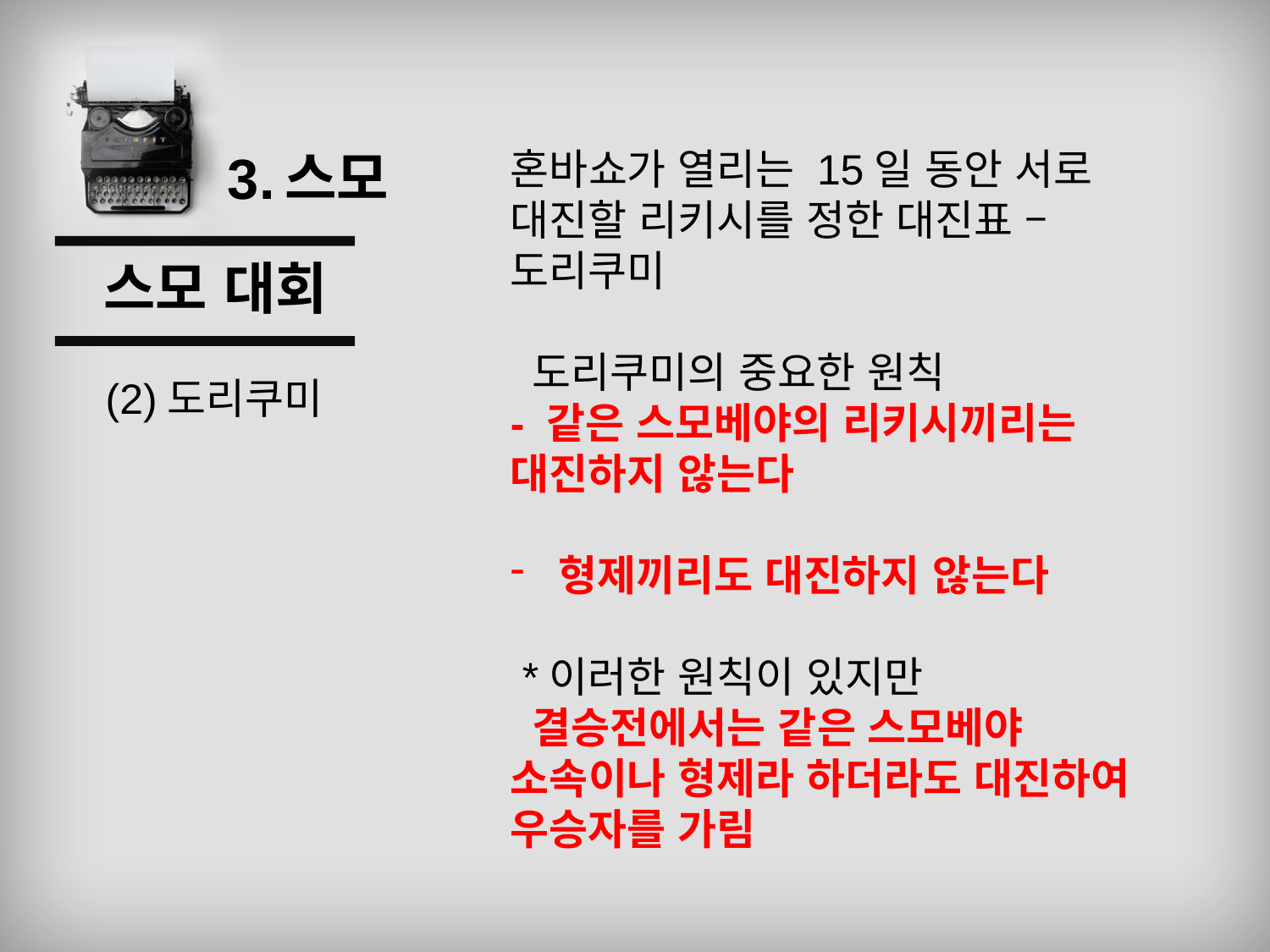

3.스모
혼바쇼가 열리는 15일 동안 서로 대진할 리키시를 정한 대진표 – 도리쿠미

 도리쿠미의 중요한 원칙
- 같은 스모베야의 리키시끼리는 대진하지 않는다

형제끼리도 대진하지 않는다

 *이러한 원칙이 있지만
 결승전에서는 같은 스모베야 소속이나 형제라 하더라도 대진하여 우승자를 가림

스모 대회

(2)도리쿠미